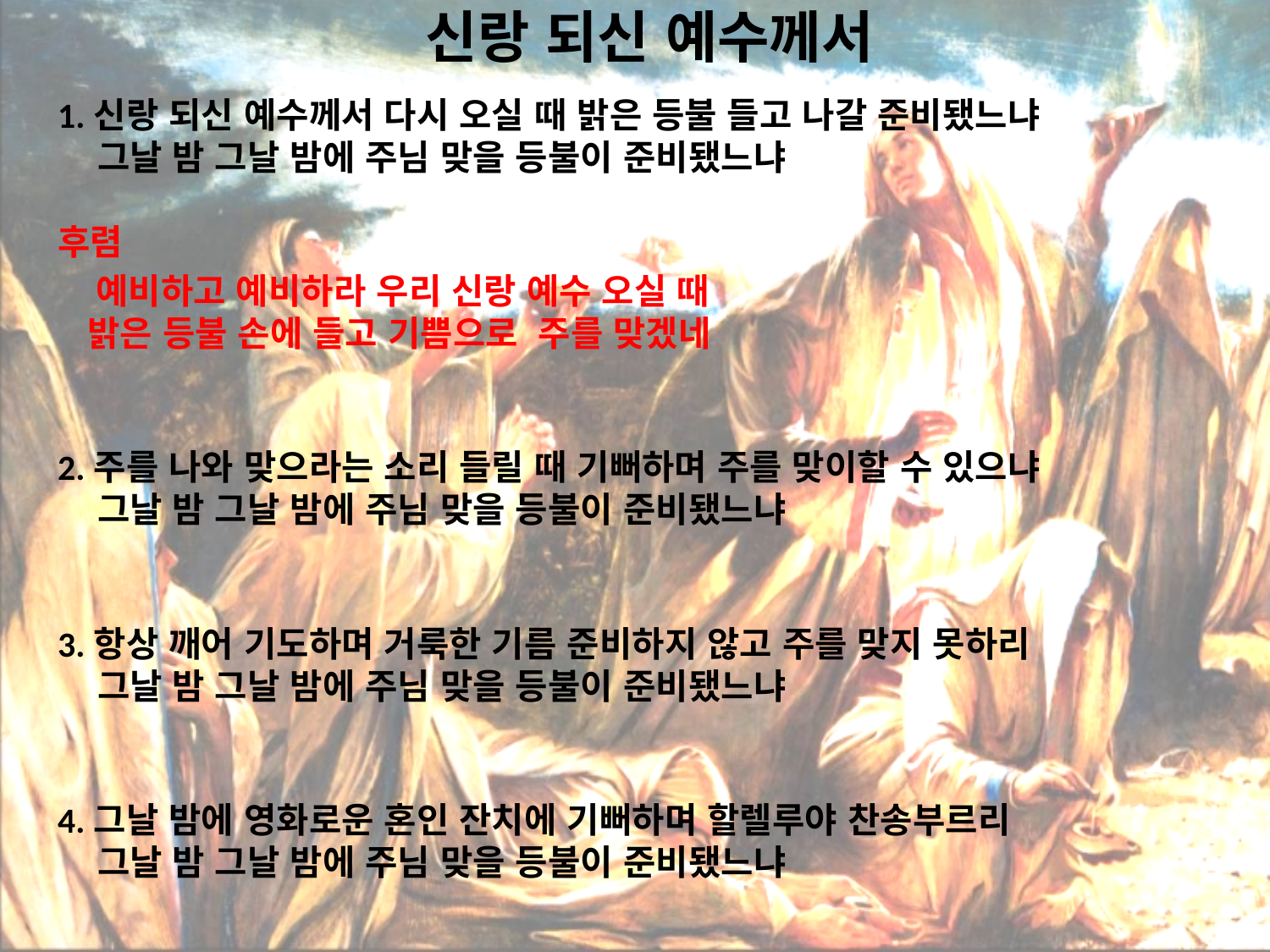

# 신랑 되신 예수께서
1.신랑 되신 예수께서 다시 오실 때 밝은 등불 들고 나갈 준비됐느냐
    그날 밤 그날 밤에 주님 맞을 등불이 준비됐느냐
후렴
   예비하고 예비하라 우리 신랑 예수 오실 때
   밝은 등불 손에 들고 기쁨으로  주를 맞겠네
2.주를 나와 맞으라는 소리 들릴 때 기뻐하며 주를 맞이할 수 있으냐
    그날 밤 그날 밤에 주님 맞을 등불이 준비됐느냐
3.항상 깨어 기도하며 거룩한 기름 준비하지 않고 주를 맞지 못하리
    그날 밤 그날 밤에 주님 맞을 등불이 준비됐느냐
4.그날 밤에 영화로운 혼인 잔치에 기뻐하며 할렐루야 찬송부르리
    그날 밤 그날 밤에 주님 맞을 등불이 준비됐느냐